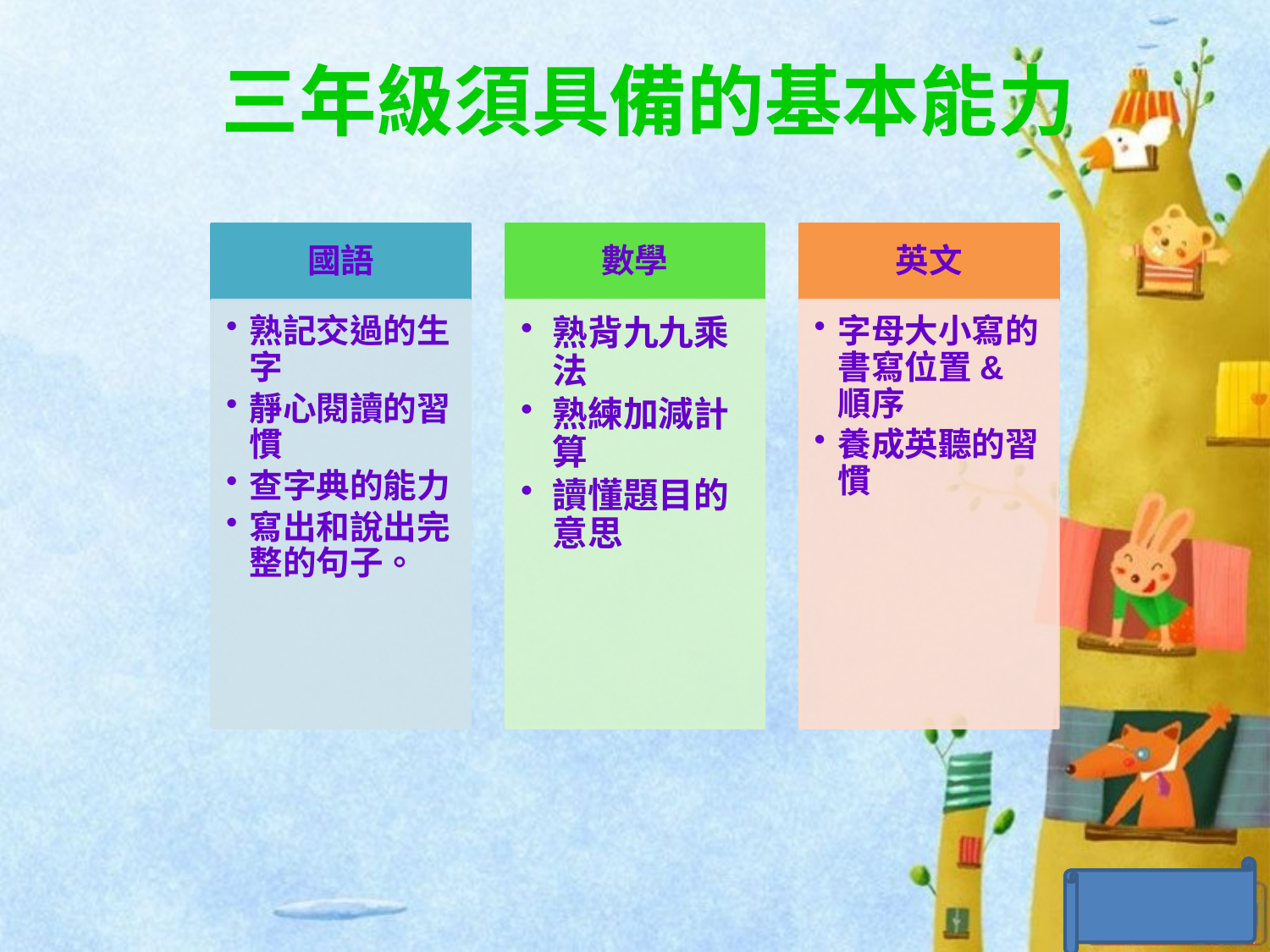

三年級須具備的基本能力
國語
熟記交過的生字
靜心閱讀的習慣
查字典的能力
寫出和說出完整的句子。
數學
熟背九九乘法
熟練加減計算
讀懂題目的意思
英文
字母大小寫的書寫位置&順序
養成英聽的習慣